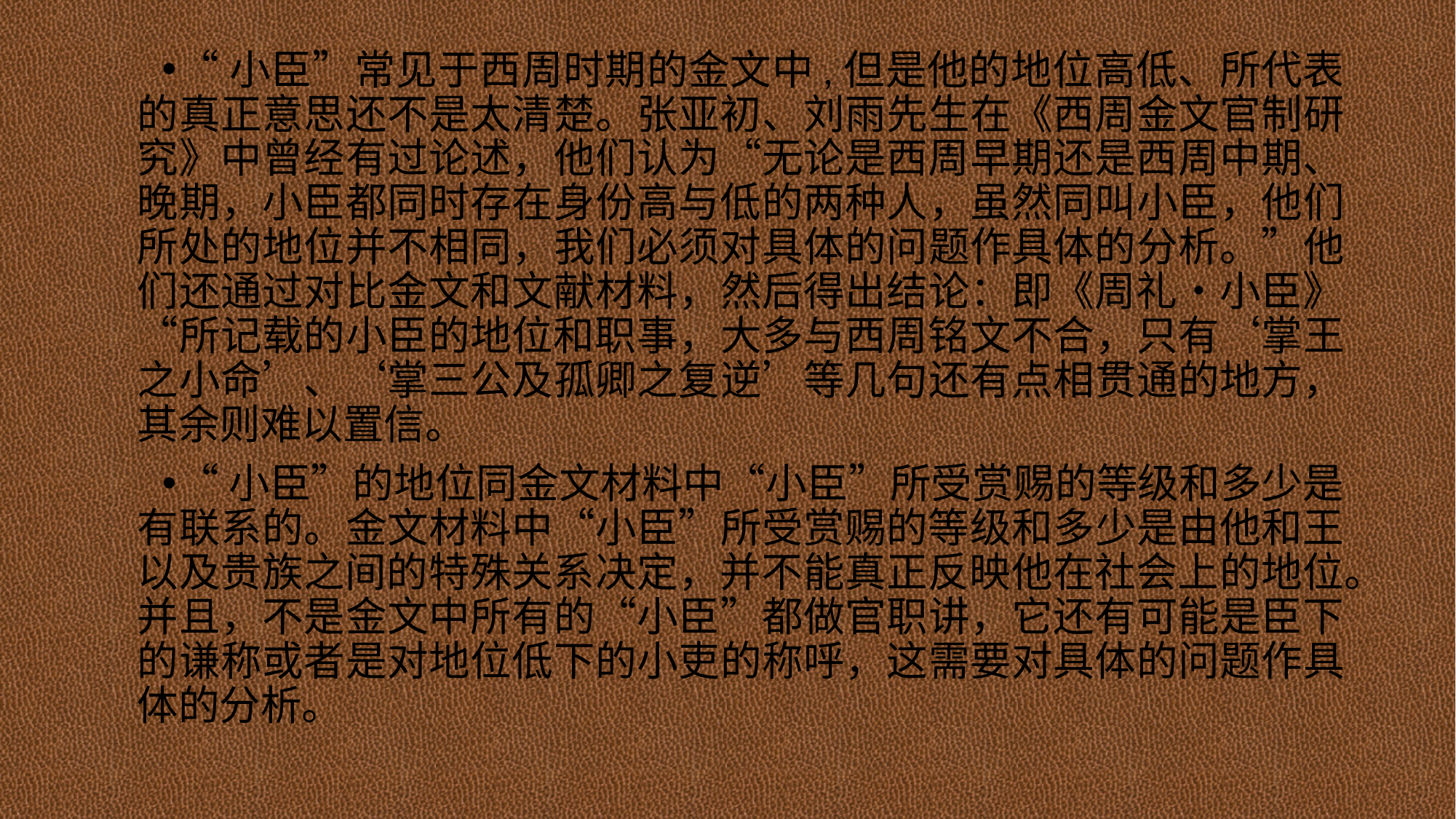

# “小臣”常见于西周时期的金文中,但是他的地位高低、所代表的真正意思还不是太清楚。张亚初、刘雨先生在《西周金文官制研究》中曾经有过论述，他们认为“无论是西周早期还是西周中期、晚期，小臣都同时存在身份高与低的两种人，虽然同叫小臣，他们所处的地位并不相同，我们必须对具体的问题作具体的分析。”他们还通过对比金文和文献材料，然后得出结论：即《周礼•小臣》“所记载的小臣的地位和职事，大多与西周铭文不合，只有‘掌王之小命’、‘掌三公及孤卿之复逆’等几句还有点相贯通的地方，其余则难以置信。
“小臣”的地位同金文材料中“小臣”所受赏赐的等级和多少是有联系的。金文材料中“小臣”所受赏赐的等级和多少是由他和王以及贵族之间的特殊关系决定，并不能真正反映他在社会上的地位。并且，不是金文中所有的“小臣”都做官职讲，它还有可能是臣下的谦称或者是对地位低下的小吏的称呼，这需要对具体的问题作具体的分析。